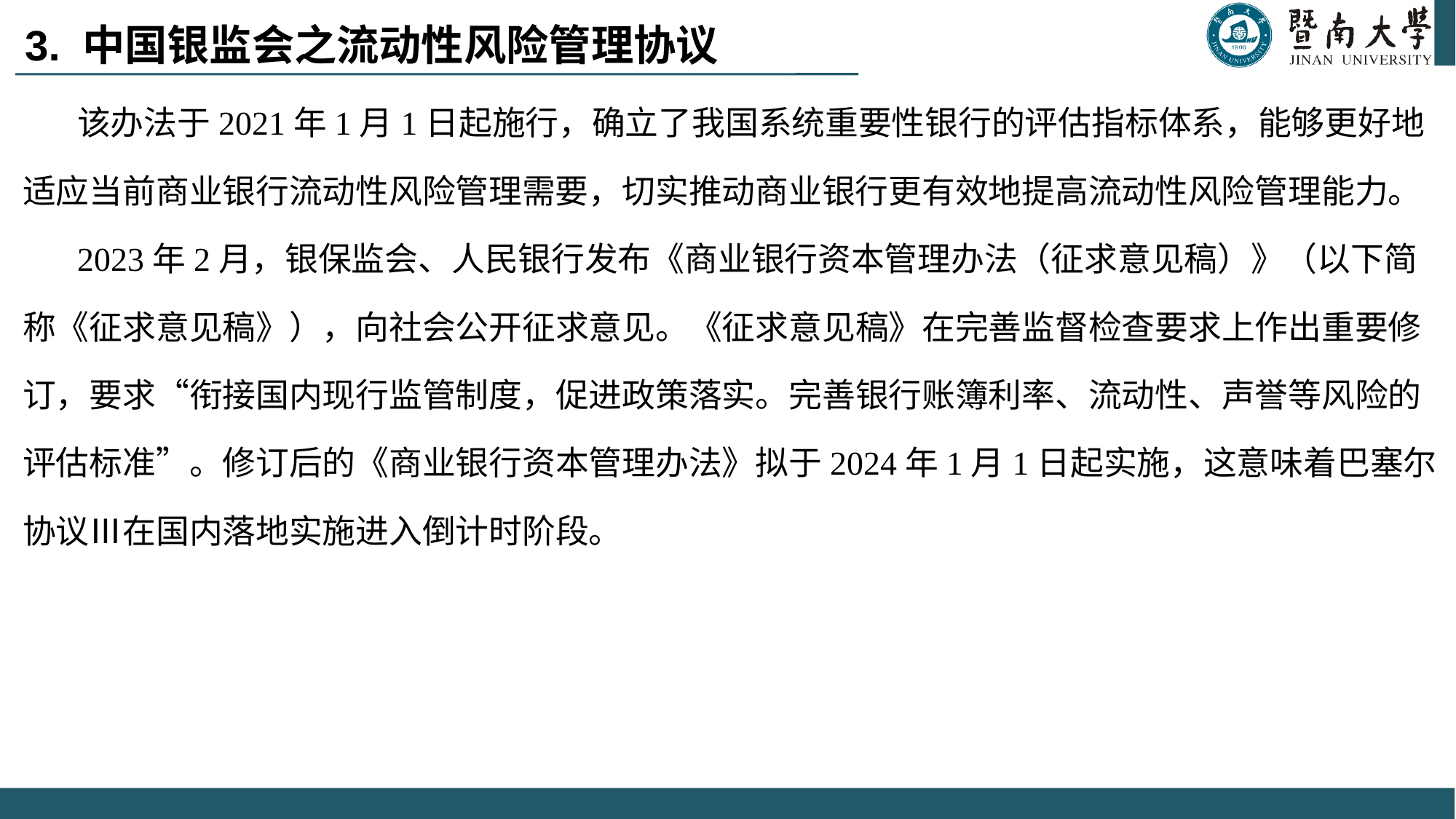

# 3. 中国银监会之流动性风险管理协议

该办法于2021年1月1日起施行，确立了我国系统重要性银行的评估指标体系，能够更好地适应当前商业银行流动性风险管理需要，切实推动商业银行更有效地提高流动性风险管理能力。
2023年2月，银保监会、人民银行发布《商业银行资本管理办法（征求意见稿）》（以下简称《征求意见稿》），向社会公开征求意见。《征求意见稿》在完善监督检查要求上作出重要修订，要求“衔接国内现行监管制度，促进政策落实。完善银行账簿利率、流动性、声誉等风险的评估标准”。修订后的《商业银行资本管理办法》拟于2024年1月1日起实施，这意味着巴塞尔协议Ⅲ在国内落地实施进入倒计时阶段。